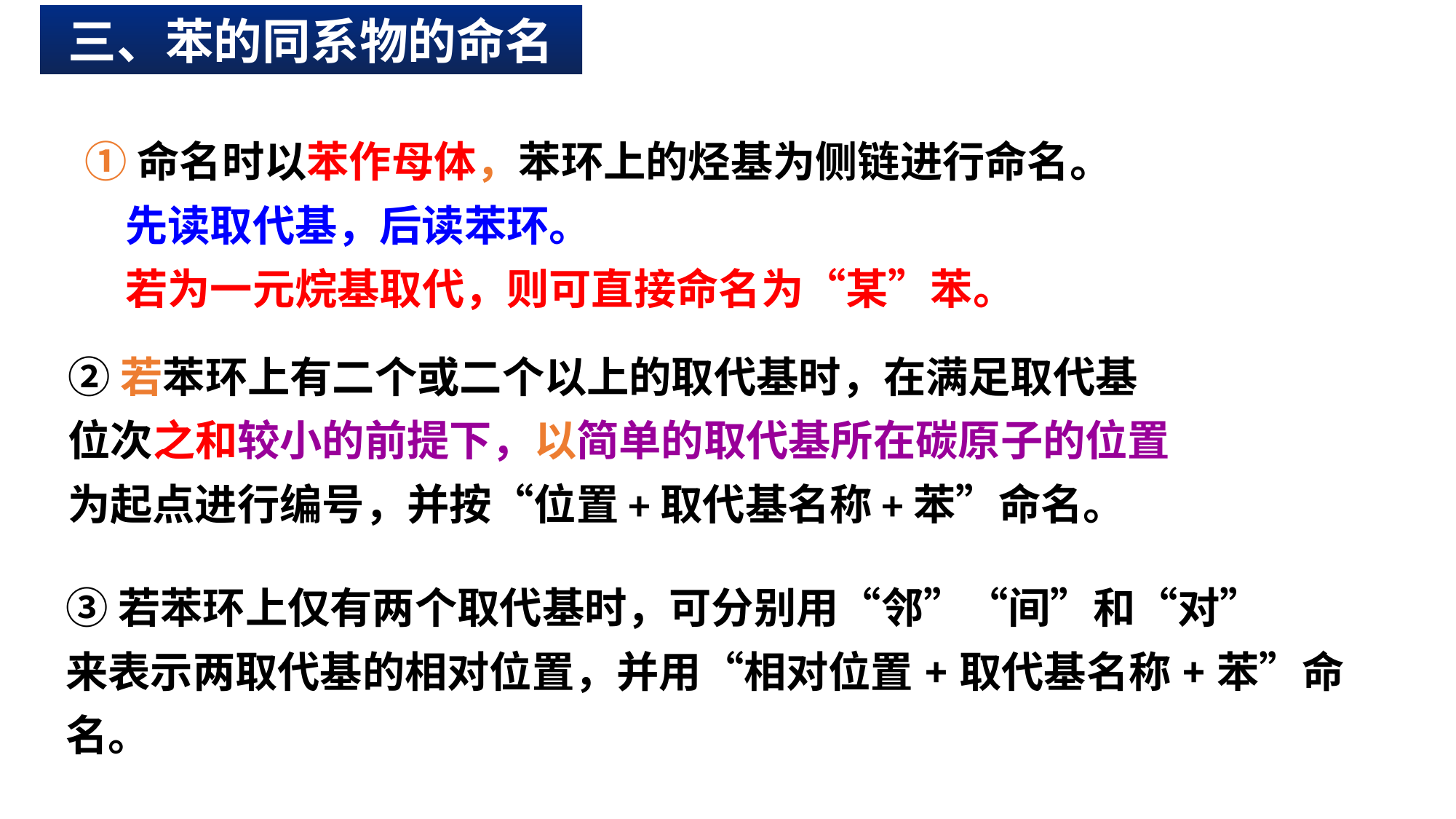

三、苯的同系物的命名
 ①命名时以苯作母体，苯环上的烃基为侧链进行命名。
    先读取代基，后读苯环。
    若为一元烷基取代，则可直接命名为“某”苯。

②若苯环上有二个或二个以上的取代基时，在满足取代基位次之和较小的前提下，以简单的取代基所在碳原子的位置为起点进行编号，并按“位置+取代基名称+苯”命名。
③若苯环上仅有两个取代基时，可分别用“邻”“间”和“对”
来表示两取代基的相对位置，并用“相对位置+取代基名称+苯”命名。